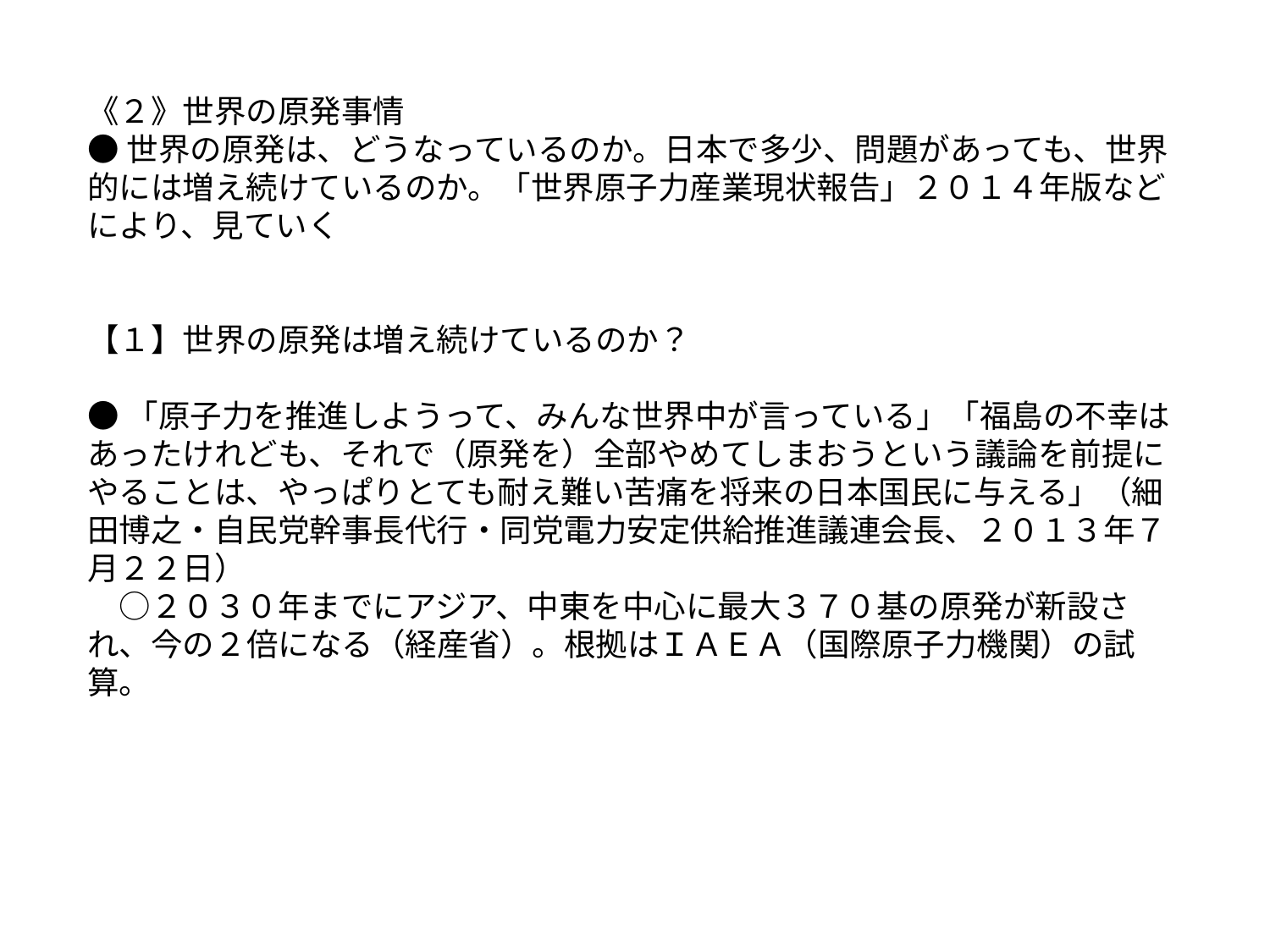

《２》世界の原発事情
●世界の原発は、どうなっているのか。日本で多少、問題があっても、世界的には増え続けているのか。「世界原子力産業現状報告」２０１４年版などにより、見ていく

【１】世界の原発は増え続けているのか？

●「原子力を推進しようって、みんな世界中が言っている」「福島の不幸はあったけれども、それで（原発を）全部やめてしまおうという議論を前提にやることは、やっぱりとても耐え難い苦痛を将来の日本国民に与える」（細田博之・自民党幹事長代行・同党電力安定供給推進議連会長、２０１３年７月２２日）
　○２０３０年までにアジア、中東を中心に最大３７０基の原発が新設され、今の２倍になる（経産省）。根拠はＩＡＥＡ（国際原子力機関）の試算。